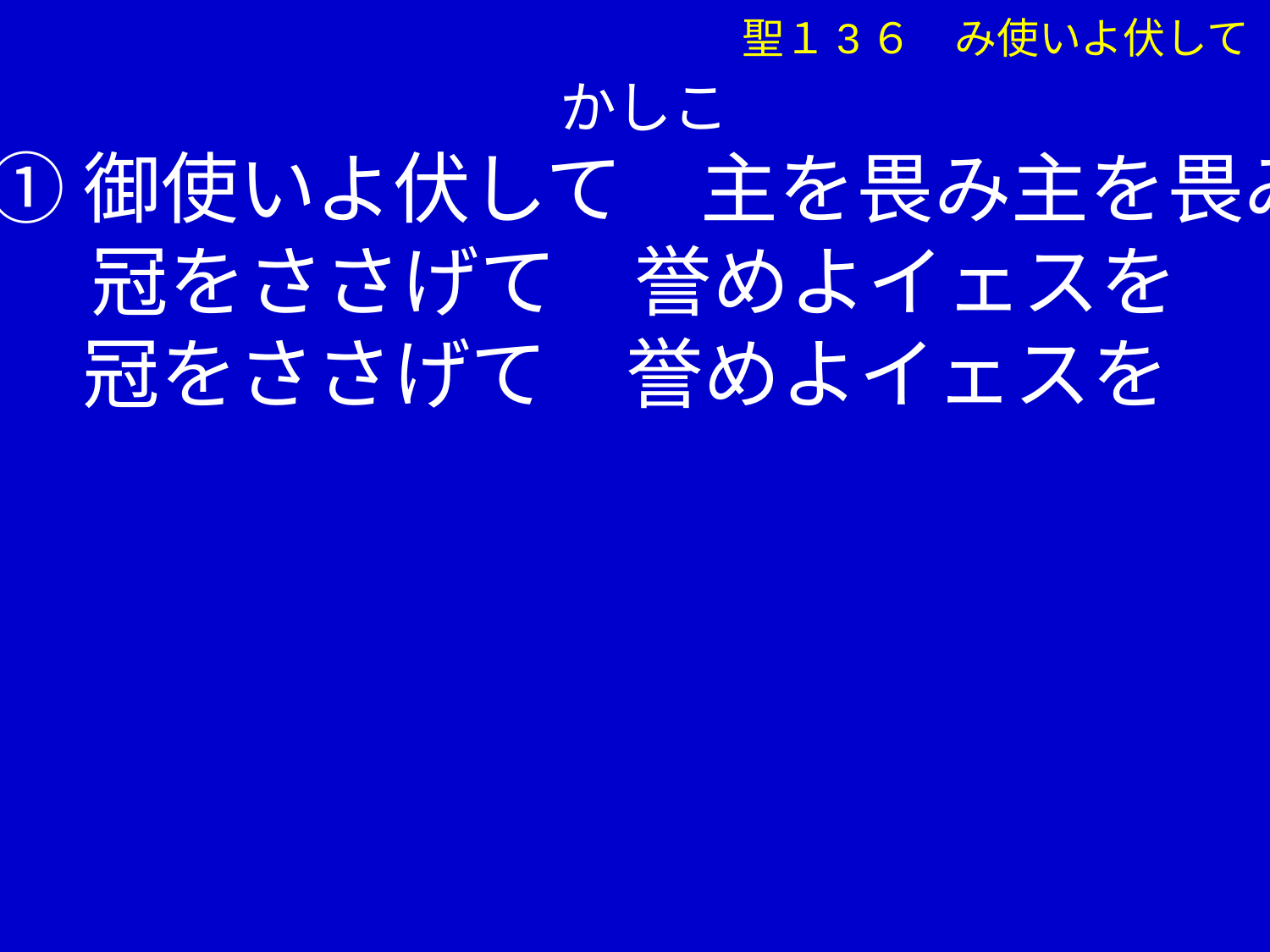

聖１3６　み使いよ伏して
                                            かしこ
①御使いよ伏して　主を畏み主を畏み
　 　 冠をささげて　誉めよイェスを
　 冠をささげて　誉めよイェスを